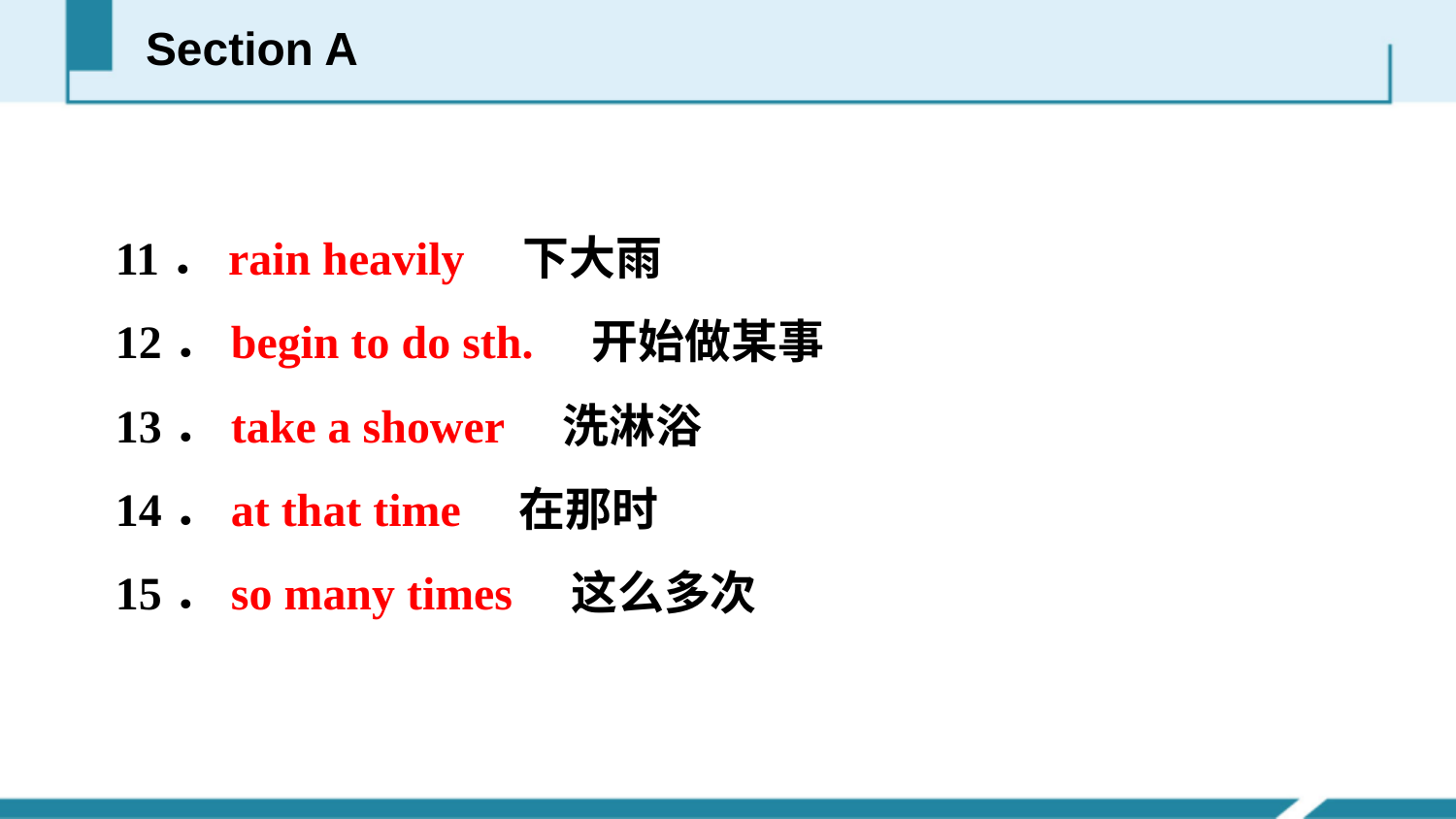

Section A
11．rain heavily　下大雨
12．begin to do sth.　开始做某事
13．take a shower　洗淋浴
14．at that time　在那时
15．so many times　这么多次